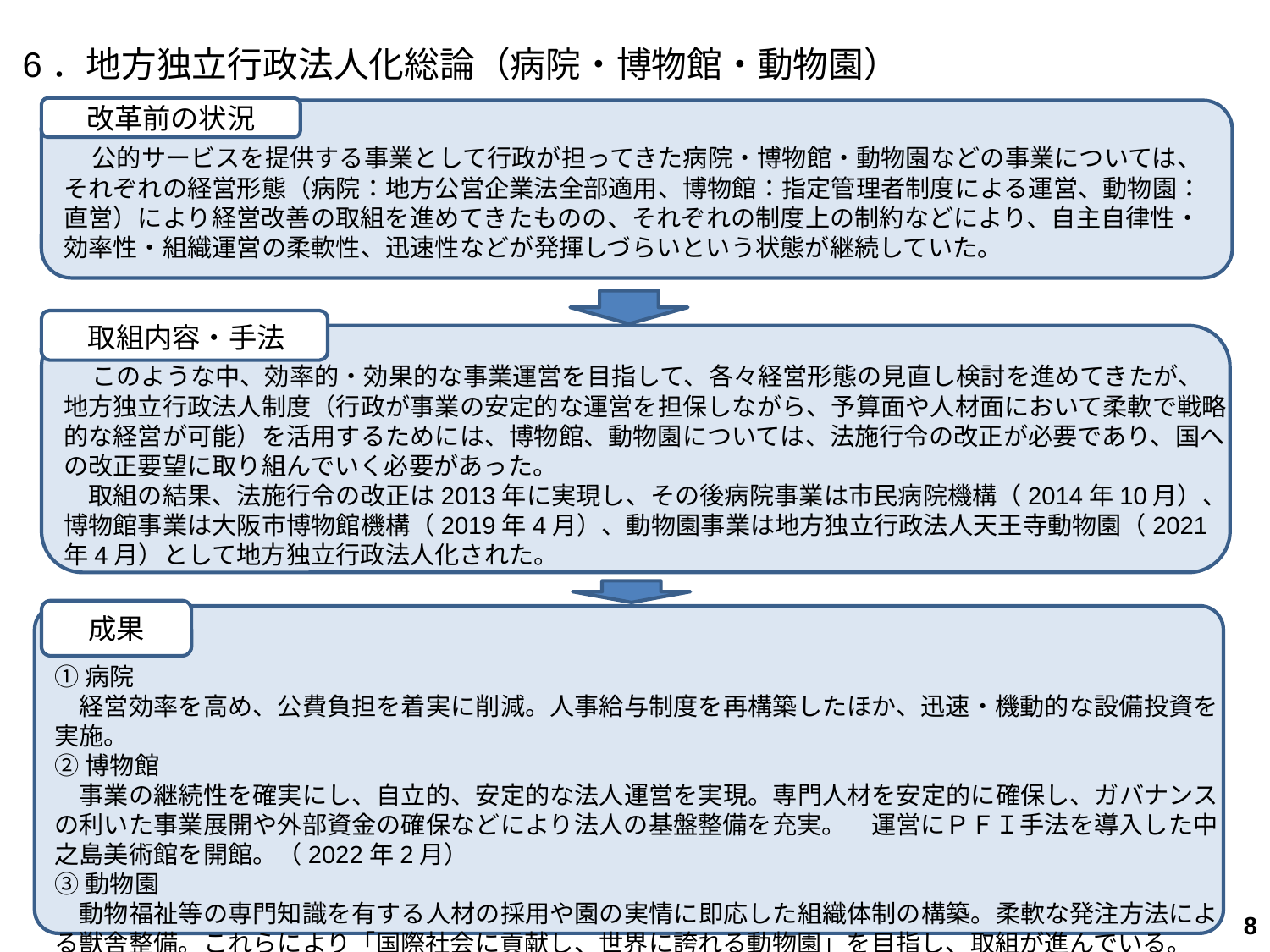

6．地方独立行政法人化総論（病院・博物館・動物園）
改革前の状況

　公的サービスを提供する事業として行政が担ってきた病院・博物館・動物園などの事業については、それぞれの経営形態（病院：地方公営企業法全部適用、博物館：指定管理者制度による運営、動物園：直営）により経営改善の取組を進めてきたものの、それぞれの制度上の制約などにより、自主自律性・効率性・組織運営の柔軟性、迅速性などが発揮しづらいという状態が継続していた。

　取組内容・手法

　このような中、効率的・効果的な事業運営を目指して、各々経営形態の見直し検討を進めてきたが、地方独立行政法人制度（行政が事業の安定的な運営を担保しながら、予算面や人材面において柔軟で戦略的な経営が可能）を活用するためには、博物館、動物園については、法施行令の改正が必要であり、国への改正要望に取り組んでいく必要があった。
　取組の結果、法施行令の改正は2013年に実現し、その後病院事業は市民病院機構（2014年10月）、博物館事業は大阪市博物館機構（2019年4月）、動物園事業は地方独立行政法人天王寺動物園（2021年4月）として地方独立行政法人化された。

成果

①病院
　経営効率を高め、公費負担を着実に削減。人事給与制度を再構築したほか、迅速・機動的な設備投資を実施。
②博物館
　事業の継続性を確実にし、自立的、安定的な法人運営を実現。専門人材を安定的に確保し、ガバナンスの利いた事業展開や外部資金の確保などにより法人の基盤整備を充実。　運営にＰＦＩ手法を導入した中之島美術館を開館。（2022年2月）
③動物園
　動物福祉等の専門知識を有する人材の採用や園の実情に即応した組織体制の構築。柔軟な発注方法による獣舎整備。これらにより「国際社会に貢献し、世界に誇れる動物園」を目指し、取組が進んでいる。

8